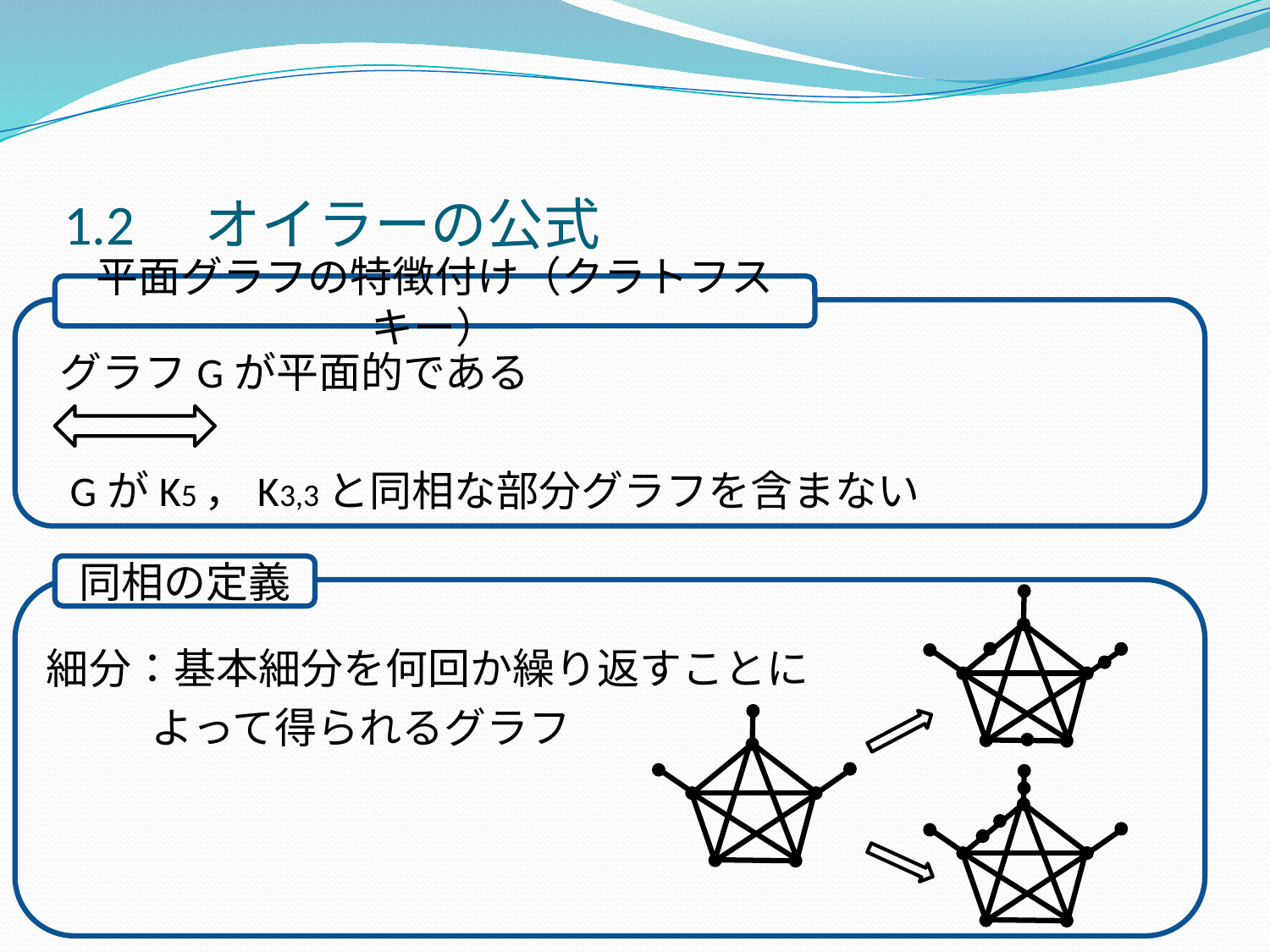

# 1.2　オイラーの公式

平面グラフの特徴付け（クラトフスキー）

　グラフGが平面的である

　GがK5，K3,3と同相な部分グラフを含まない

  細分：基本細分を何回か繰り返すことに
             よって得られるグラフ

同相の定義